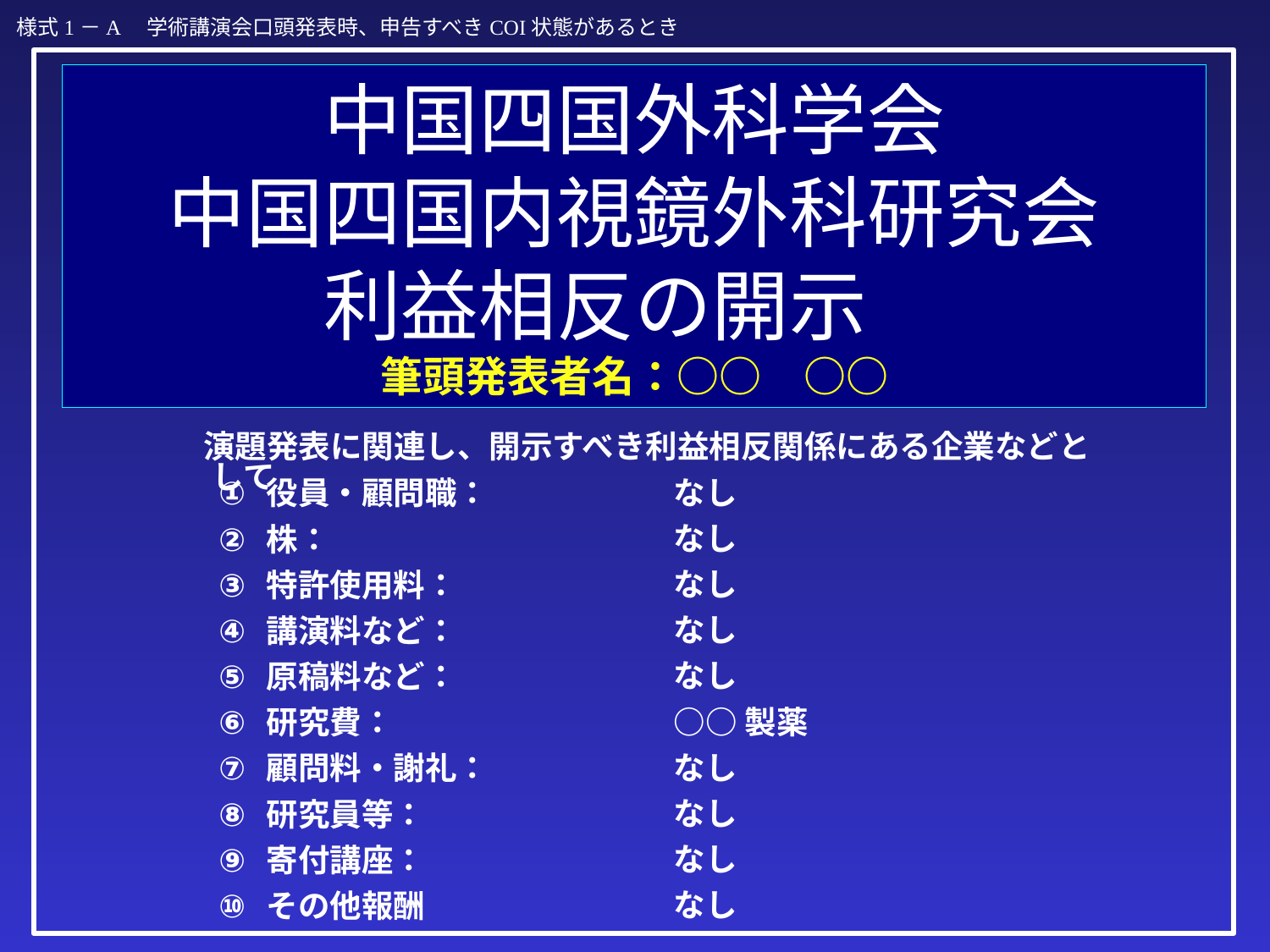

様式1－A　学術講演会口頭発表時、申告すべきCOI状態があるとき

中国四国外科学会
中国四国内視鏡外科研究会
利益相反の開示　
筆頭発表者名：○○　○○

　 演題発表に関連し、開示すべき利益相反関係にある企業などとして

なし
なし
なし
なし
なし
○○製薬
なし
なし
なし
なし
役員・顧問職：
株：
特許使用料：
講演料など：
原稿料など：
研究費：
顧問料・謝礼：
研究員等：
寄付講座：
その他報酬